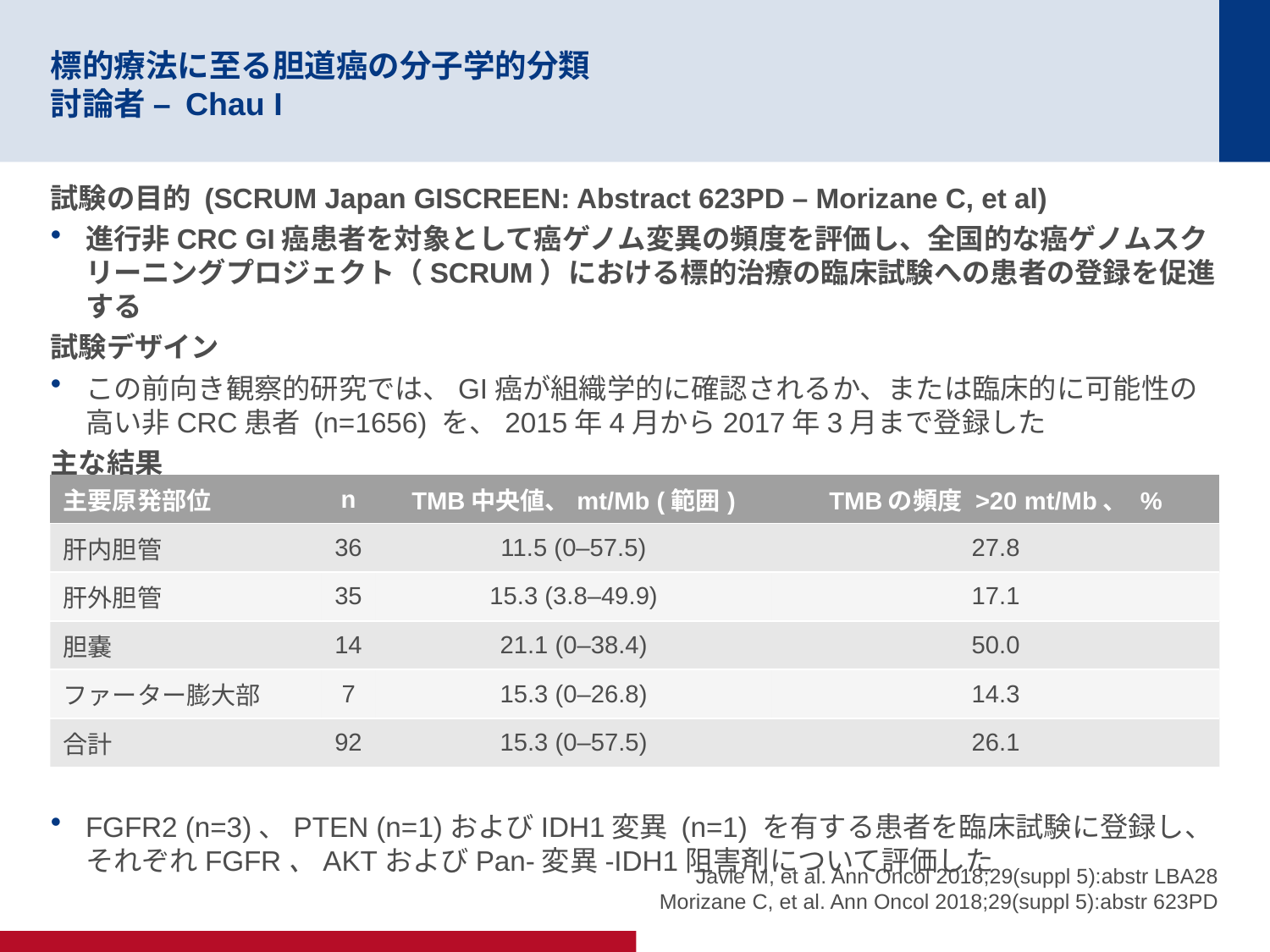

# 標的療法に至る胆道癌の分子学的分類 討論者 – Chau I
試験の目的 (SCRUM Japan GISCREEN: Abstract 623PD – Morizane C, et al)
進行非CRC GI癌患者を対象として癌ゲノム変異の頻度を評価し、全国的な癌ゲノムスクリーニングプロジェクト（SCRUM）における標的治療の臨床試験への患者の登録を促進する
試験デザイン
この前向き観察的研究では、GI癌が組織学的に確認されるか、または臨床的に可能性の高い非CRC患者 (n=1656) を、2015年4月から2017年3月まで登録した
主な結果

FGFR2 (n=3)、PTEN (n=1)およびIDH1変異 (n=1) を有する患者を臨床試験に登録し、それぞれFGFR、AKTおよびPan-変異-IDH1阻害剤について評価した
| 主要原発部位 | n | TMB中央値、mt/Mb (範囲) | TMBの頻度 >20 mt/Mb、 % |
| --- | --- | --- | --- |
| 肝内胆管 | 36 | 11.5 (0–57.5) | 27.8 |
| 肝外胆管 | 35 | 15.3 (3.8–49.9) | 17.1 |
| 胆嚢 | 14 | 21.1 (0–38.4) | 50.0 |
| ファーター膨大部 | 7 | 15.3 (0–26.8) | 14.3 |
| 合計 | 92 | 15.3 (0–57.5) | 26.1 |
Javle M, et al. Ann Oncol 2018;29(suppl 5):abstr LBA28
Morizane C, et al. Ann Oncol 2018;29(suppl 5):abstr 623PD